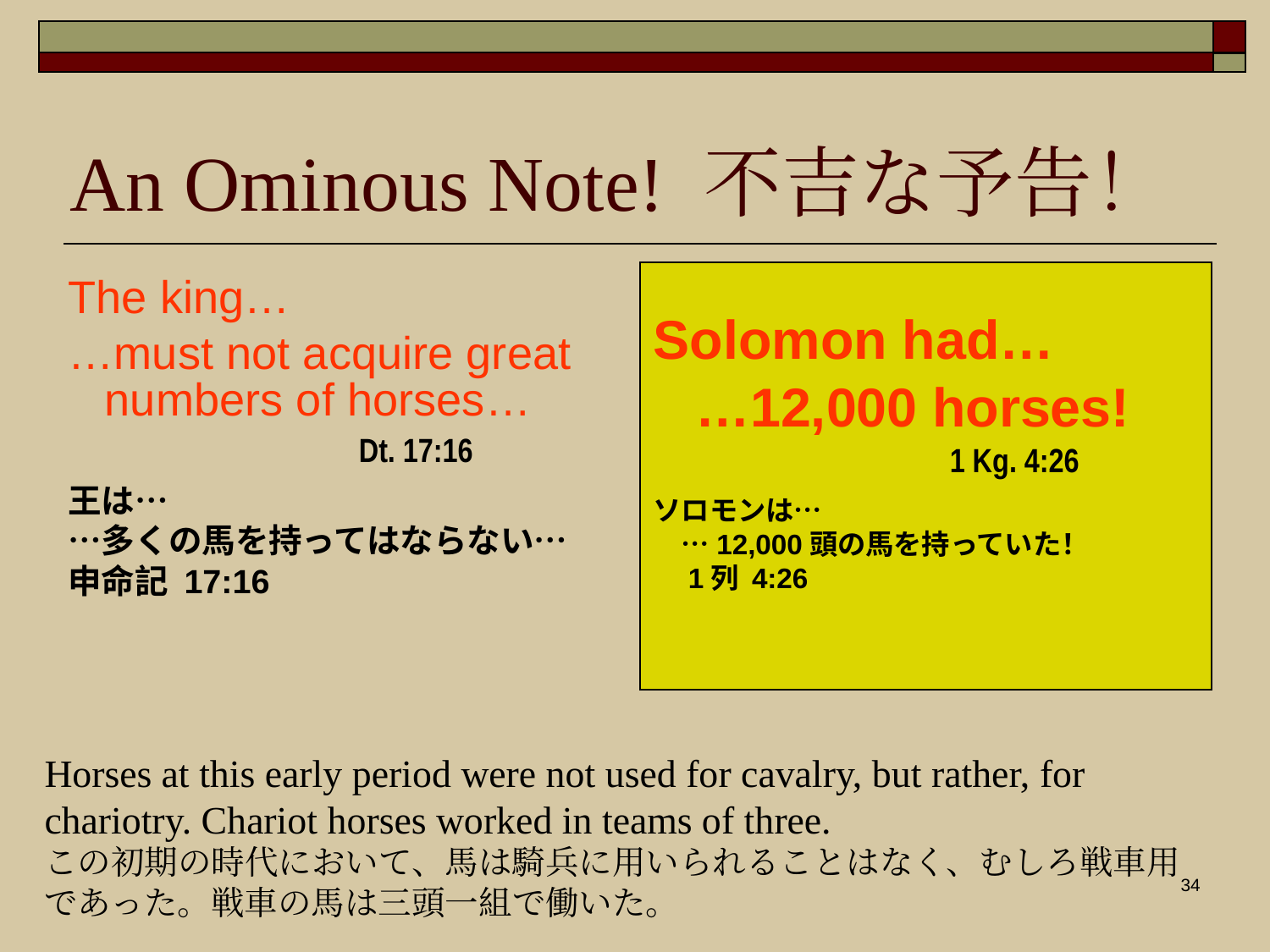

# An Ominous Note! 不吉な予告！

Solomon had…
	…12,000 horses!
			1 Kg. 4:26
ソロモンは…
　…12,000頭の馬を持っていた！
　1列 4:26
The king…
…must not acquire great numbers of horses…
			Dt. 17:16
王は…
…多くの馬を持ってはならない…
申命記 17:16
Horses at this early period were not used for cavalry, but rather, for chariotry. Chariot horses worked in teams of three.
この初期の時代において、馬は騎兵に用いられることはなく、むしろ戦車用であった。戦車の馬は三頭一組で働いた。
34